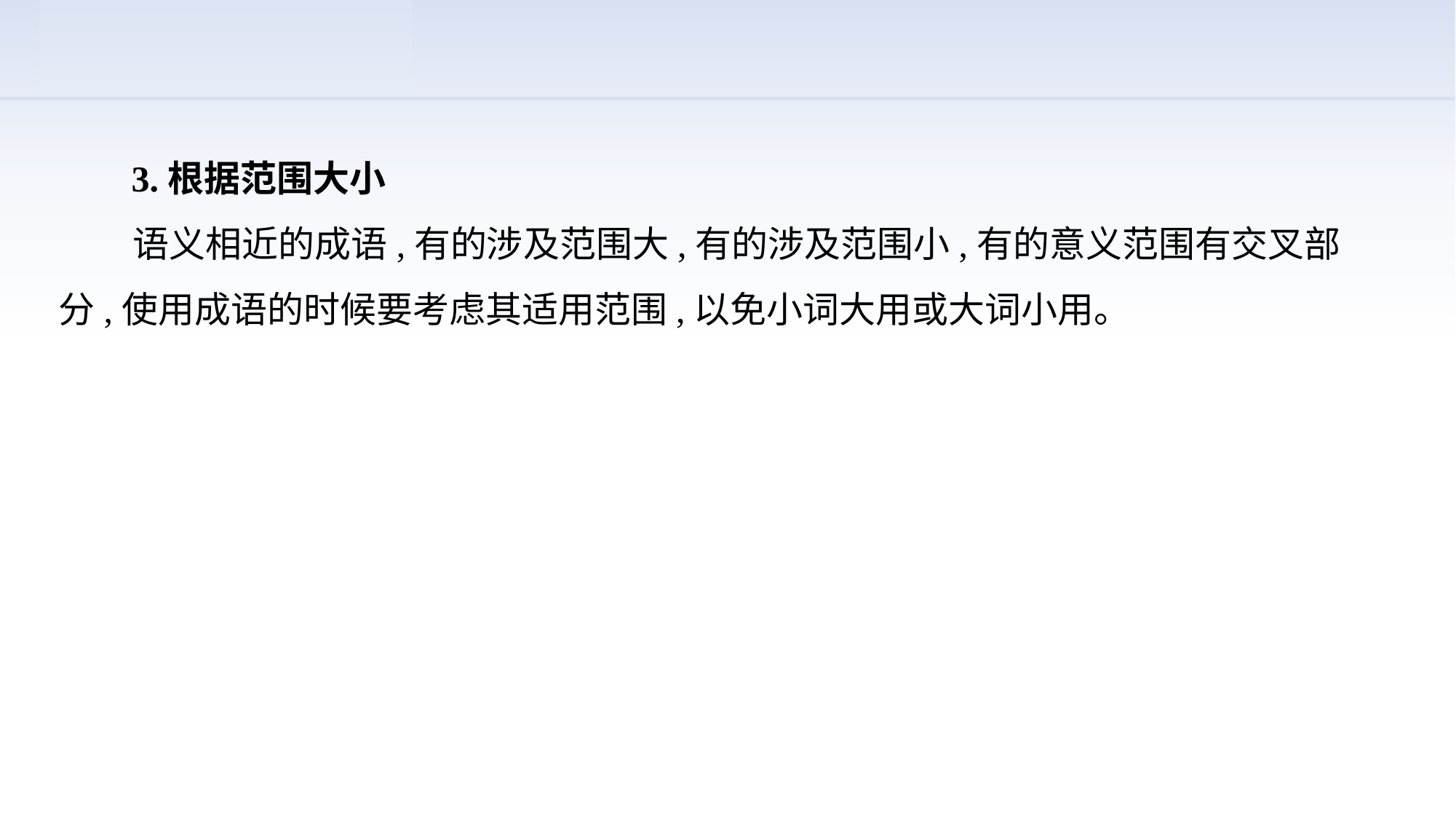

3.根据范围大小
        语义相近的成语,有的涉及范围大,有的涉及范围小,有的意义范围有交叉部分,使用成语的时候要考虑其适用范围,以免小词大用或大词小用。